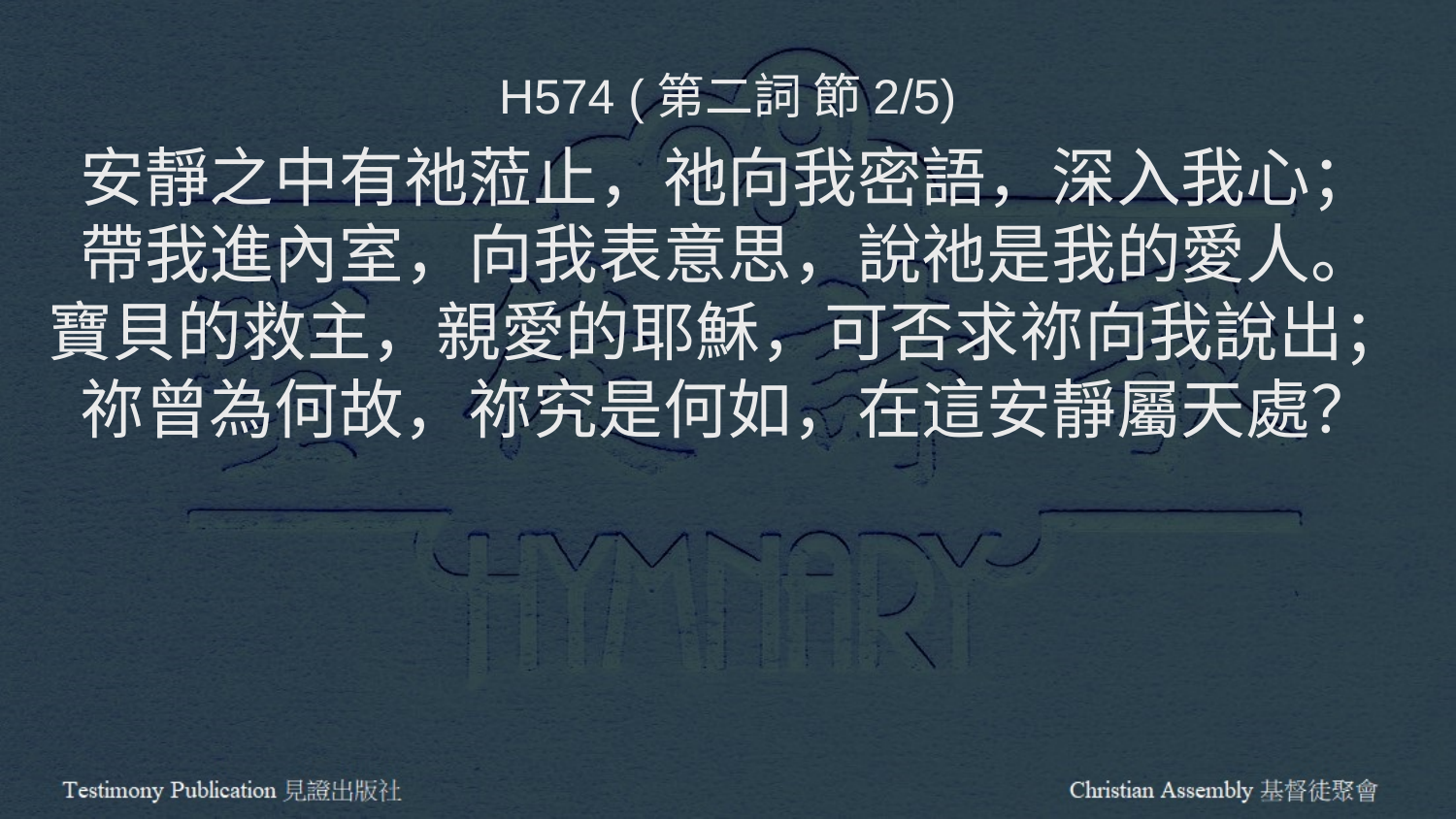

H574 (第二詞 節2/5)
安靜之中有祂蒞止，祂向我密語，深入我心；
帶我進內室，向我表意思，說祂是我的愛人。
寶貝的救主，親愛的耶穌，可否求祢向我說出；
祢曾為何故，祢究是何如，在這安靜屬天處？